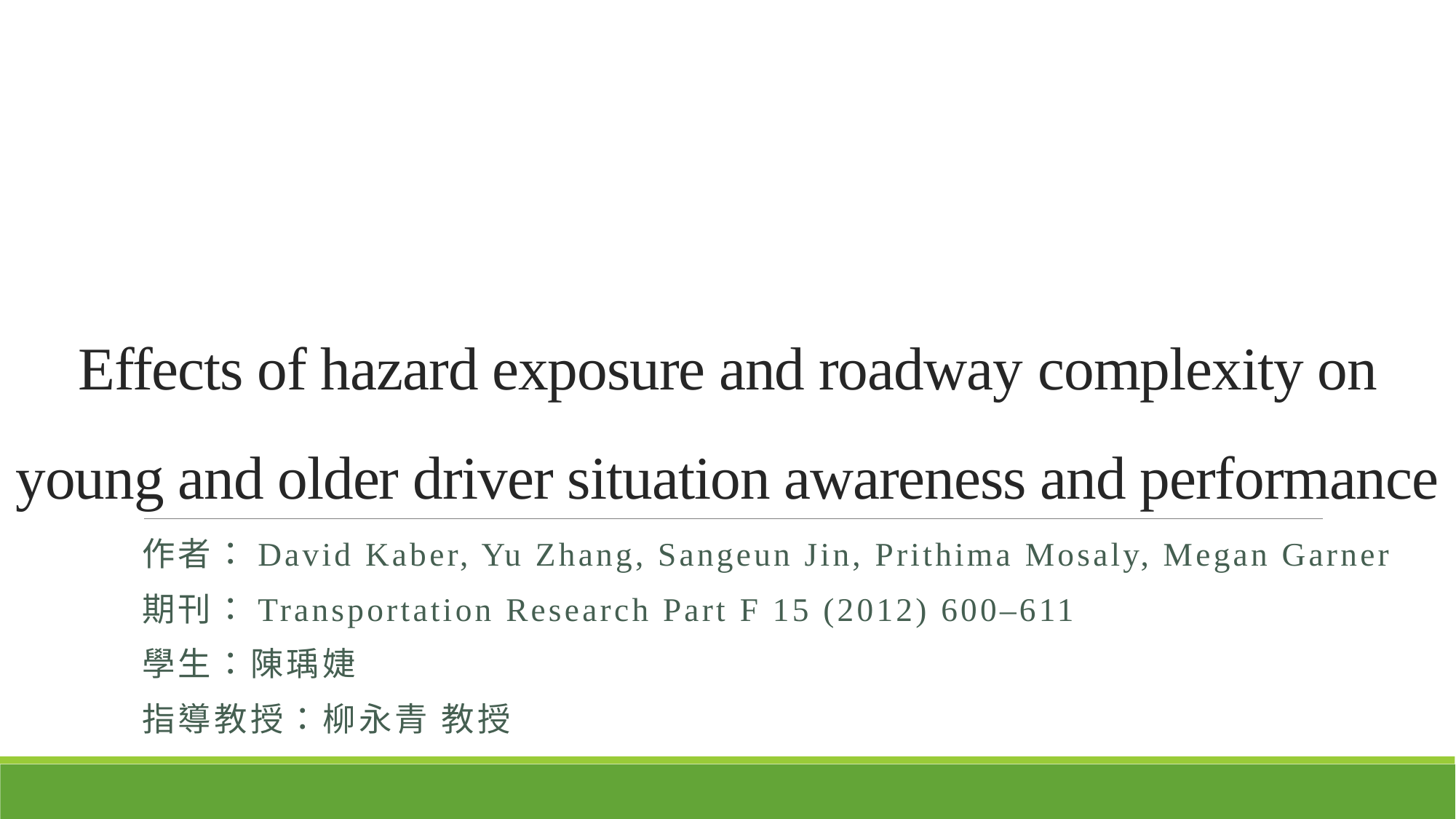

# Effects of hazard exposure and roadway complexity on young and older driver situation awareness and performance
作者：David Kaber, Yu Zhang, Sangeun Jin, Prithima Mosaly, Megan Garner
期刊：Transportation Research Part F 15 (2012) 600–611
學生：陳瑀婕
指導教授：柳永青 教授